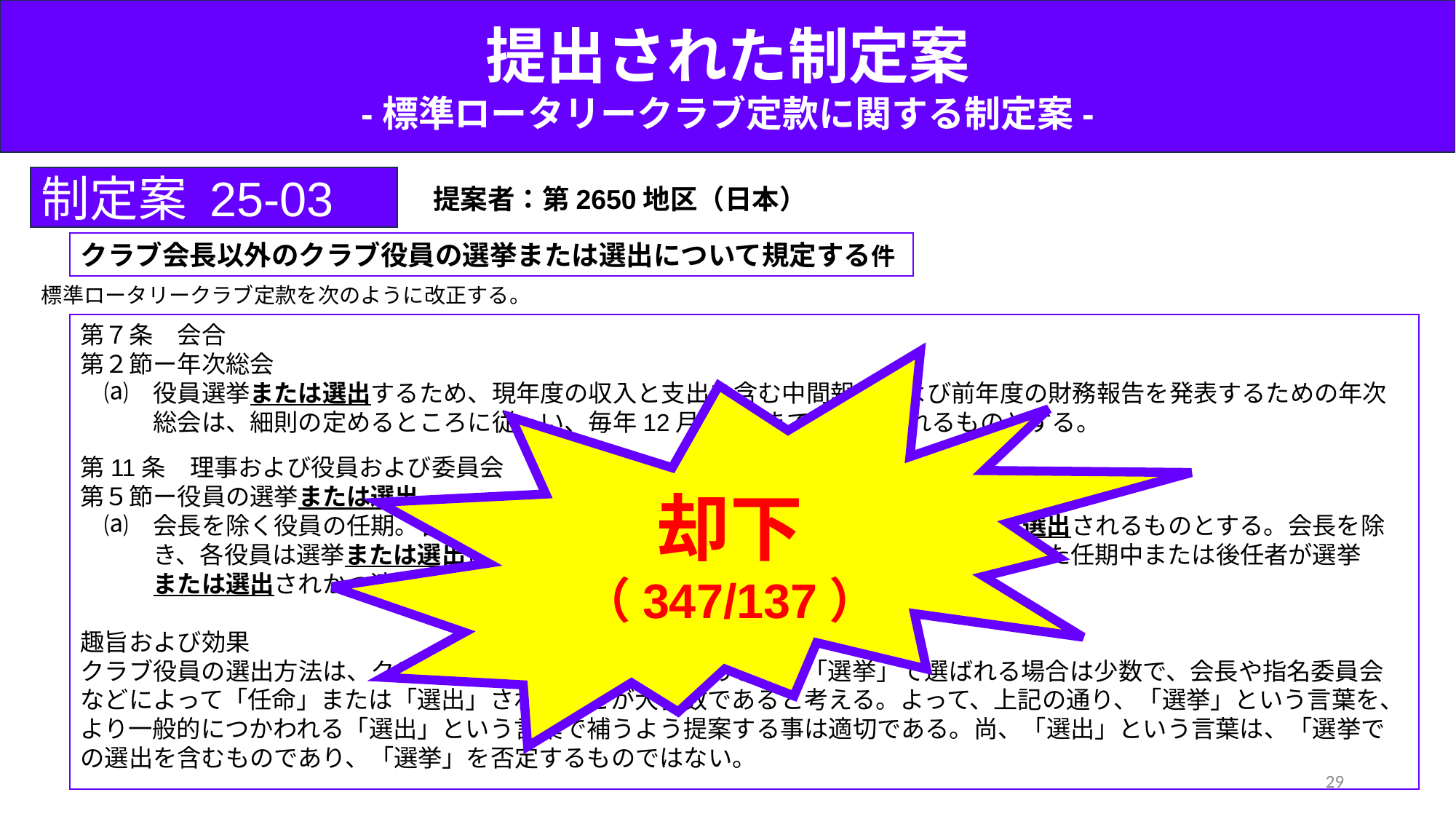

提出された制定案
-標準ロータリークラブ定款に関する制定案-
制定案 25-03
提案者：第2650地区（日本）
クラブ会長以外のクラブ役員の選挙または選出について規定する件
標準ロータリークラブ定款を次のように改正する。
第７条　会合
第２節ー年次総会
　⒜　役員選挙または選出するため、現年度の収入と支出を含む中間報告および前年度の財務報告を発表するための年次
　　　総会は、細則の定めるところに従っい、毎年12月31日までに開催されるものとする。

第11条　理事および役員および委員会
第５節ー役員の選挙または選出。
　⒜　会長を除く役員の任期。各役員はクラブ細則の定めるところの従って選挙または選出されるものとする。会長を除
　　　き、各役員は選挙または選出された直後の７月１日に就任し、選挙または選出された任期中または後任者が選挙
　　　または選出されかつ適格となるまで在任する。

趣旨および効果
クラブ役員の選出方法は、クラブによってさまざまな形があるが、「選挙」で選ばれる場合は少数で、会長や指名委員会
などによって「任命」または「選出」されることが大多数であると考える。よって、上記の通り、「選挙」という言葉を、より一般的につかわれる「選出」という言葉で補うよう提案する事は適切である。尚、「選出」という言葉は、「選挙での選出を含むものであり、「選挙」を否定するものではない。
却下
（347/137）
29